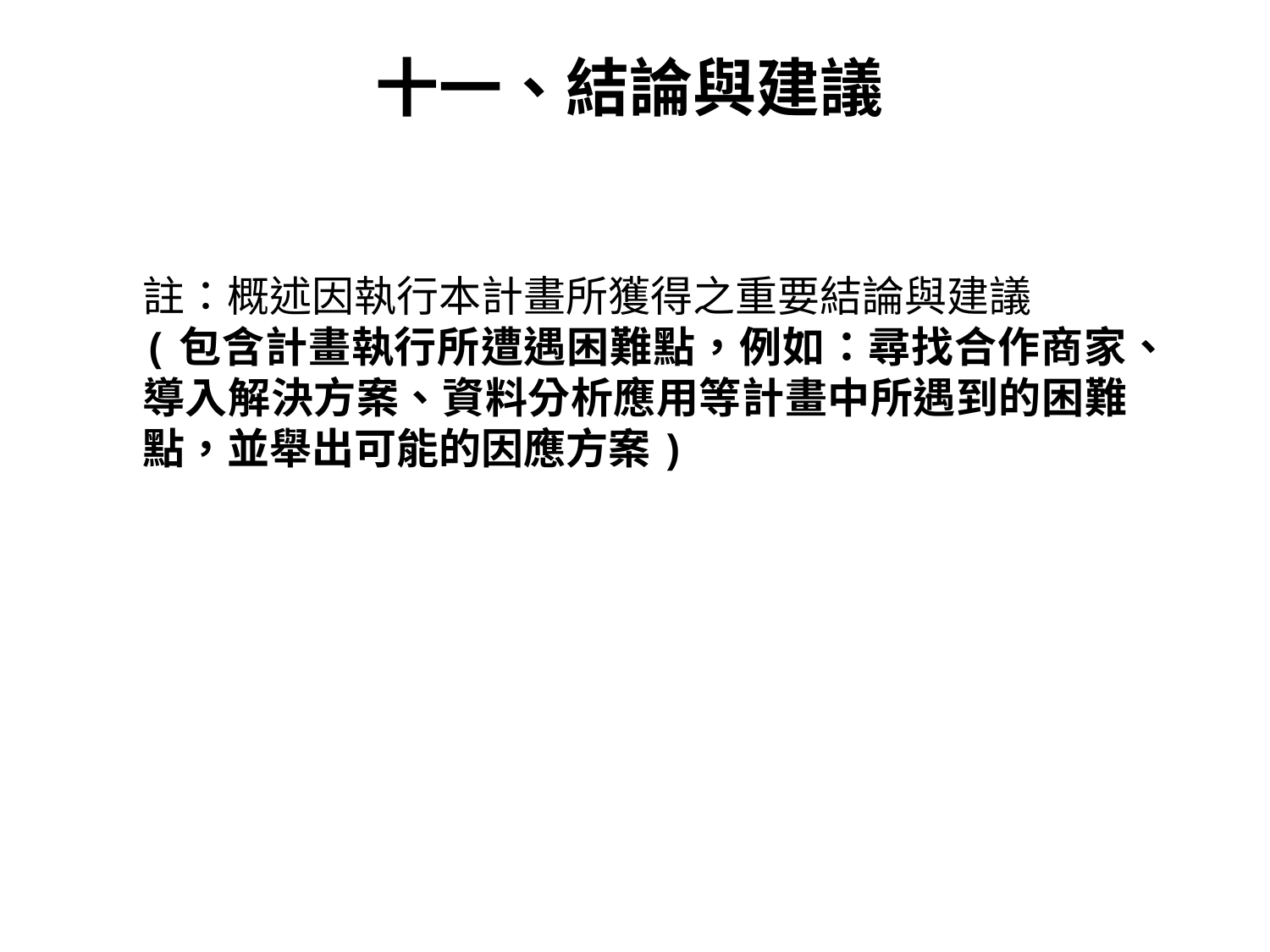

十一、結論與建議
註：概述因執行本計畫所獲得之重要結論與建議
(包含計畫執行所遭遇困難點，例如：尋找合作商家、導入解決方案、資料分析應用等計畫中所遇到的困難點，並舉出可能的因應方案)